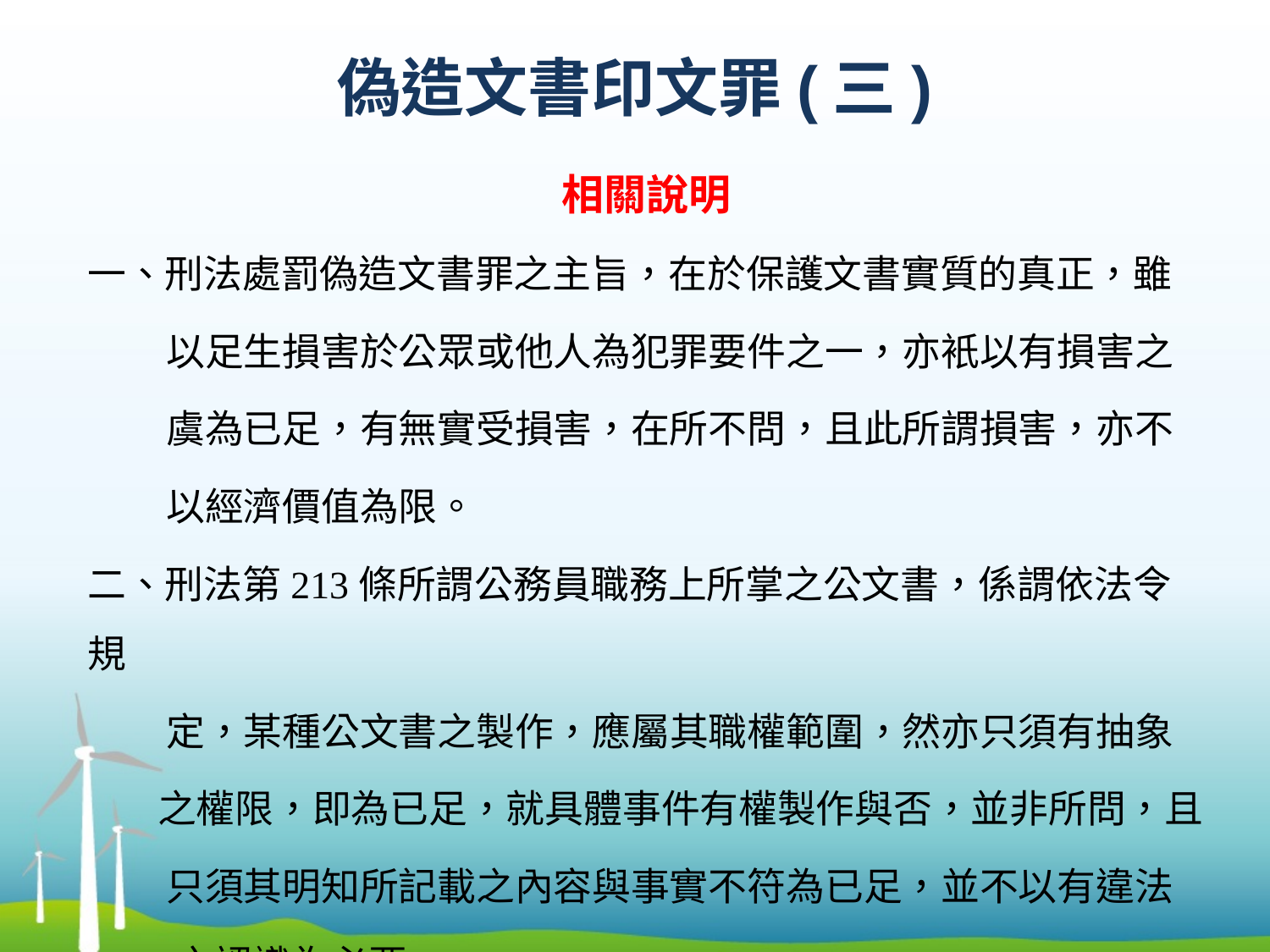

# 偽造文書印文罪(三)
相關說明
一、刑法處罰偽造文書罪之主旨，在於保護文書實質的真正，雖
        以足生損害於公眾或他人為犯罪要件之一，亦衹以有損害之
        虞為已足，有無實受損害，在所不問，且此所謂損害，亦不
        以經濟價值為限。
二、刑法第213條所謂公務員職務上所掌之公文書，係謂依法令規
        定，某種公文書之製作，應屬其職權範圍，然亦只須有抽象
       之權限，即為已足，就具體事件有權製作與否，並非所問，且
        只須其明知所記載之內容與事實不符為已足，並不以有違法
         之認識為必要。